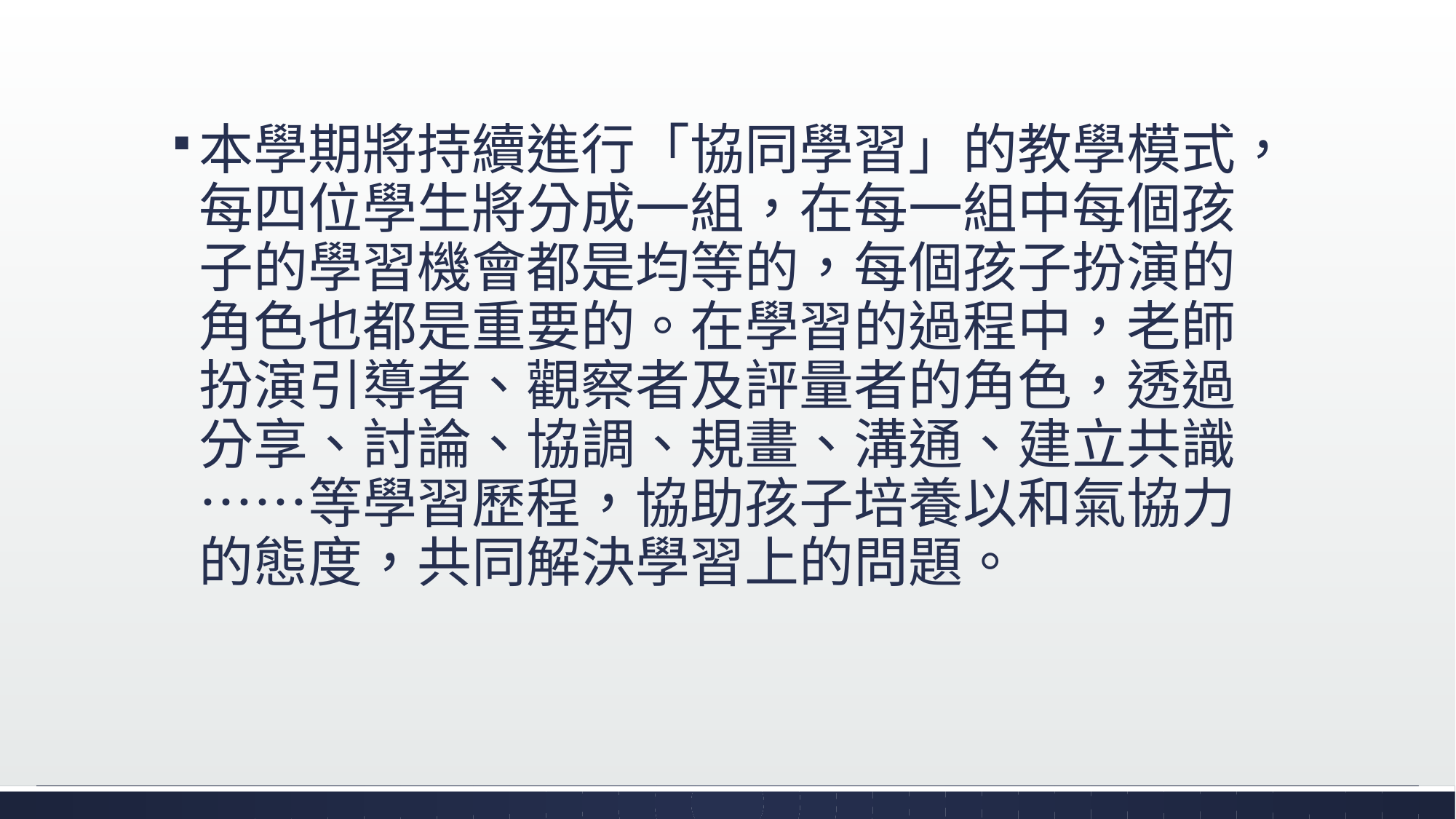

本學期將持續進行「協同學習」的教學模式，每四位學生將分成一組，在每一組中每個孩子的學習機會都是均等的，每個孩子扮演的角色也都是重要的。在學習的過程中，老師扮演引導者、觀察者及評量者的角色，透過分享、討論、協調、規畫、溝通、建立共識……等學習歷程，協助孩子培養以和氣協力的態度，共同解決學習上的問題。